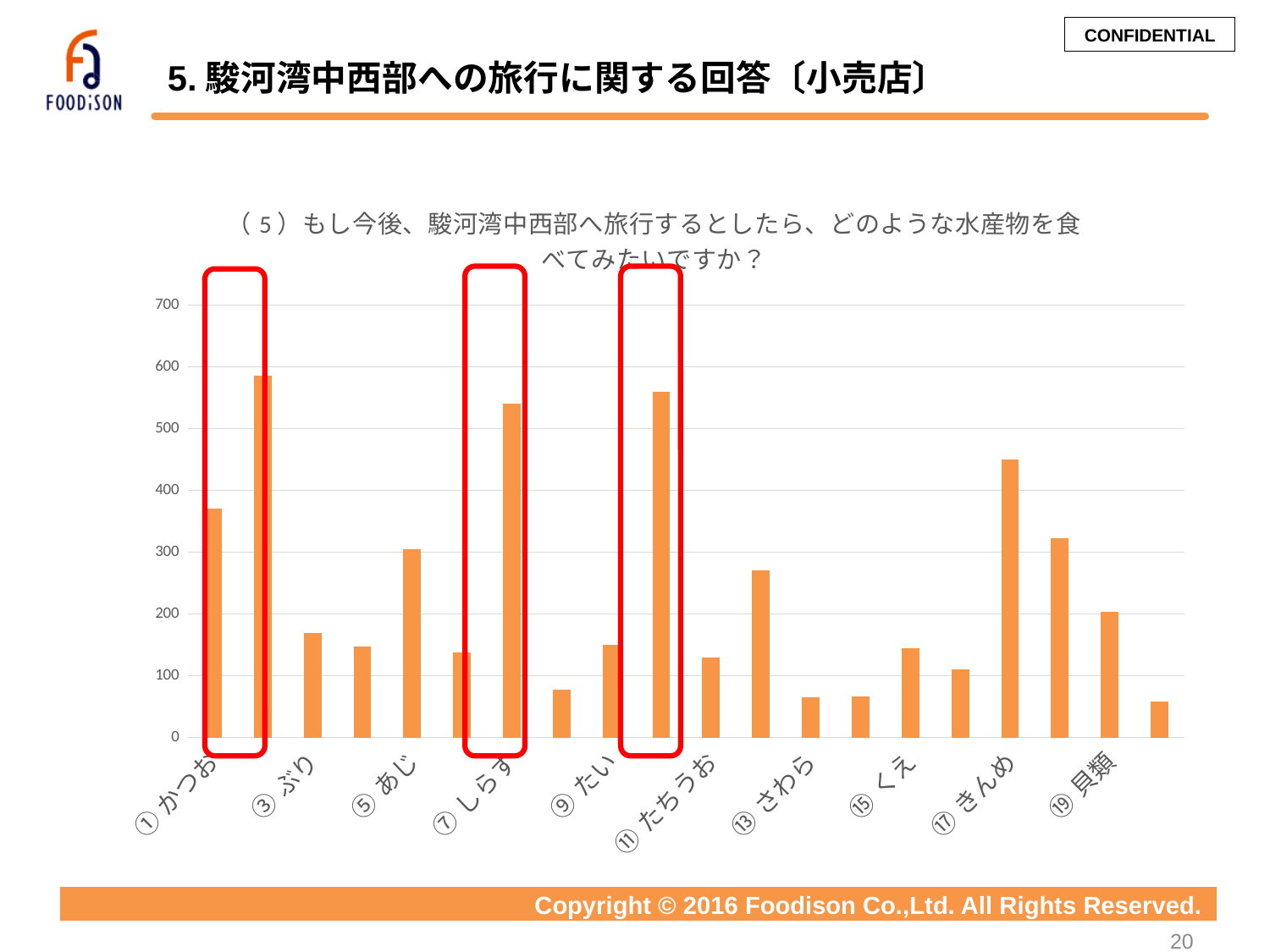

# 5.駿河湾中西部への旅行に関する回答〔小売店〕

### Chart: （5）もし今後、駿河湾中西部へ旅行するとしたら、どのような水産物を食べてみたいですか？

| Category |  |
|---|---|
| ①かつお | 370.0 |
| ②まぐろ | 585.0 |
| ③ぶり | 169.0 |
| ④さば | 148.0 |
| ⑤あじ | 305.0 |
| ⑥いわし | 138.0 |
| ⑦しらす | 540.0 |
| ⑧かます | 78.0 |
| ⑨たい | 150.0 |
| ⑩桜えび | 560.0 |
| ⑪たちうお | 130.0 |
| ⑫うなぎ | 270.0 |
| ⑬さわら | 65.0 |
| ⑭ふぐ | 67.0 |
| ⑮くえ | 145.0 |
| ⑯ほうぼう | 110.0 |
| ⑰きんめ | 450.0 |
| ⑱伊勢えび | 322.0 |
| ⑲貝類 | 204.0 |
| ⑳その他 | 59.0 |

20